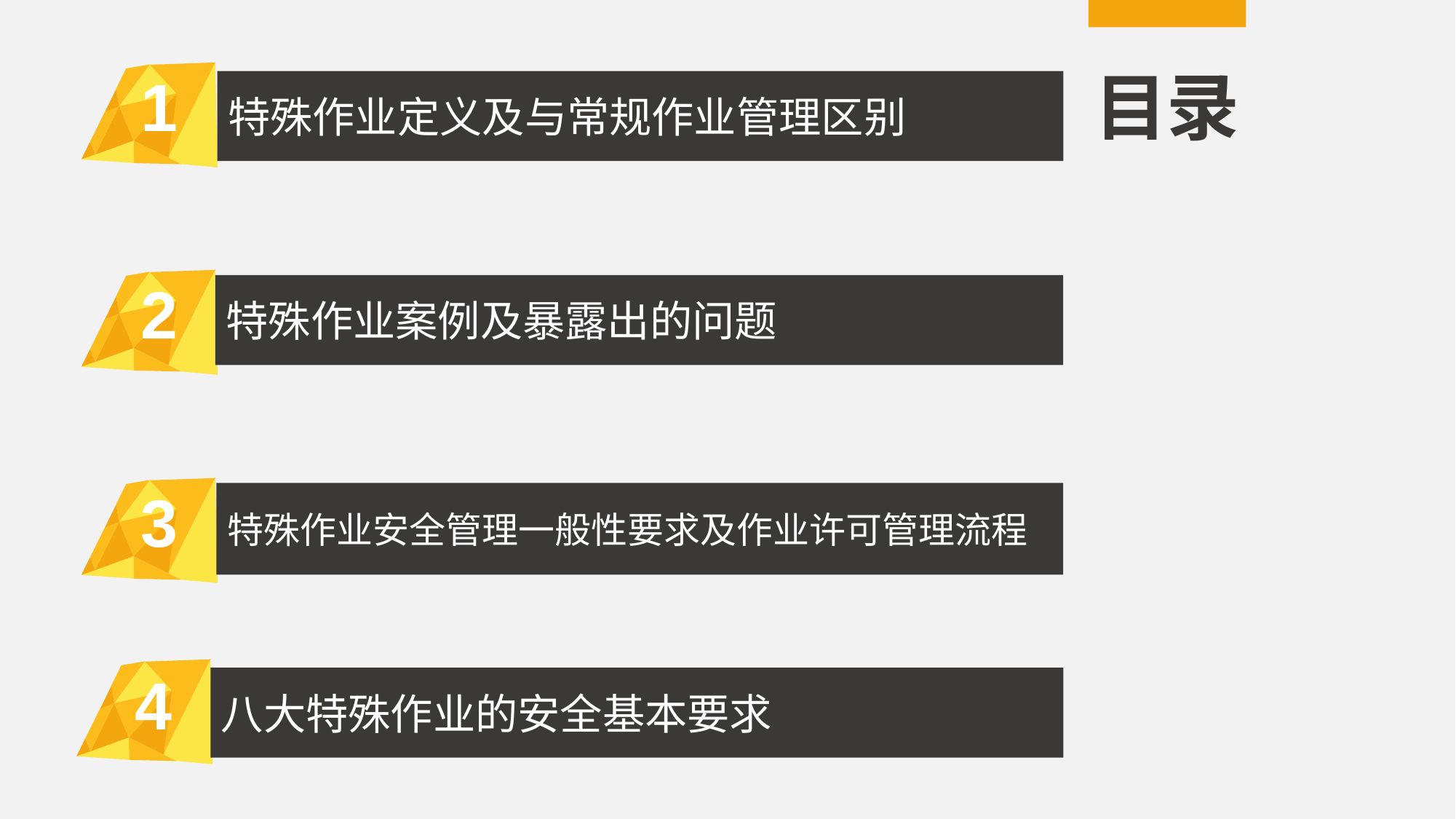

目录
1
特殊作业定义及与常规作业管理区别

2
特殊作业案例及暴露出的问题

3
特殊作业安全管理一般性要求及作业许可管理流程

4
八大特殊作业的安全基本要求